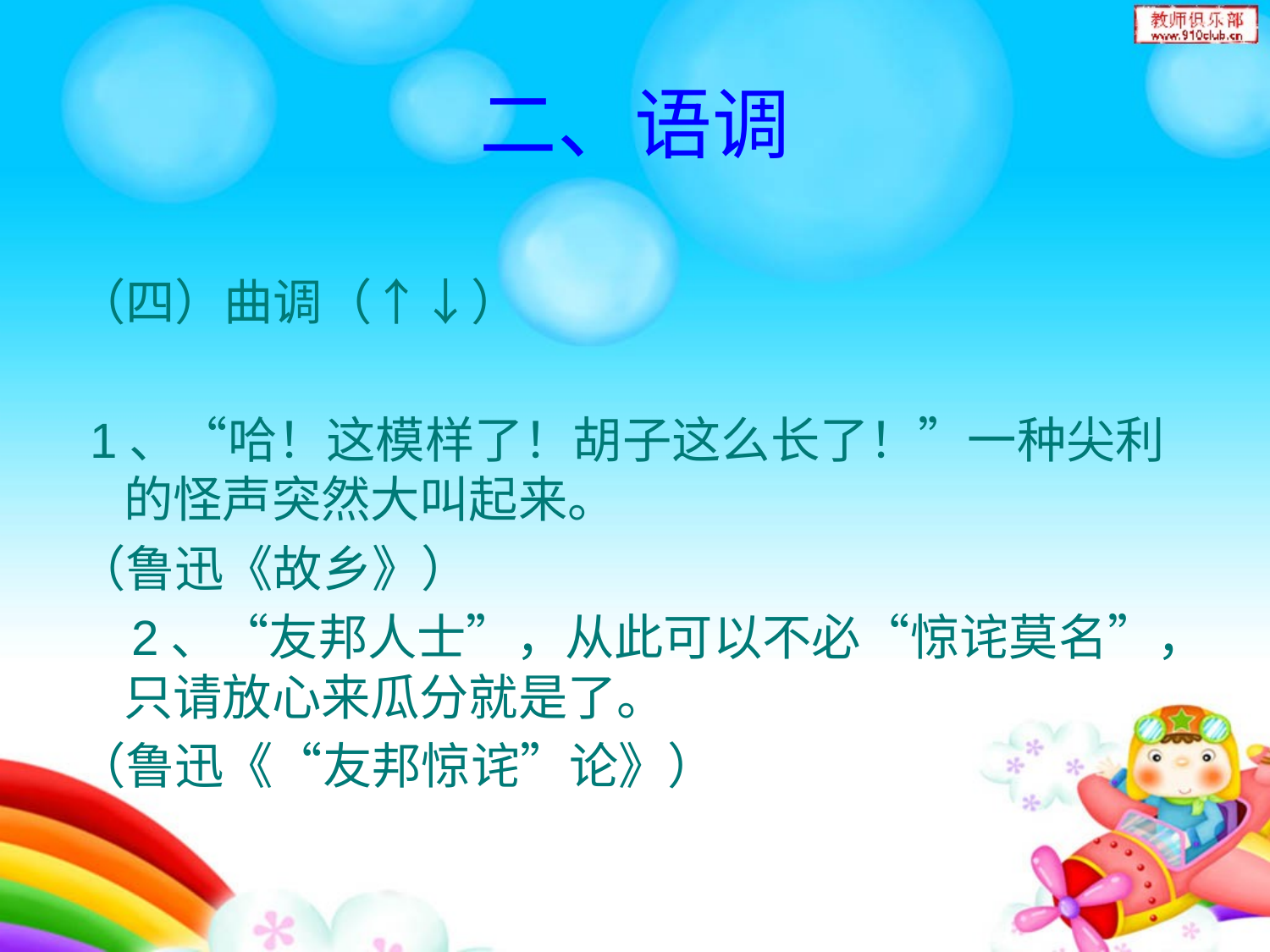

# 二、语调
（四）曲调（↑↓）

 1、“哈！这模样了！胡子这么长了！”一种尖利的怪声突然大叫起来。
（鲁迅《故乡》）
    2、“友邦人士”，从此可以不必“惊诧莫名”，只请放心来瓜分就是了。
（鲁迅《“友邦惊诧”论》）